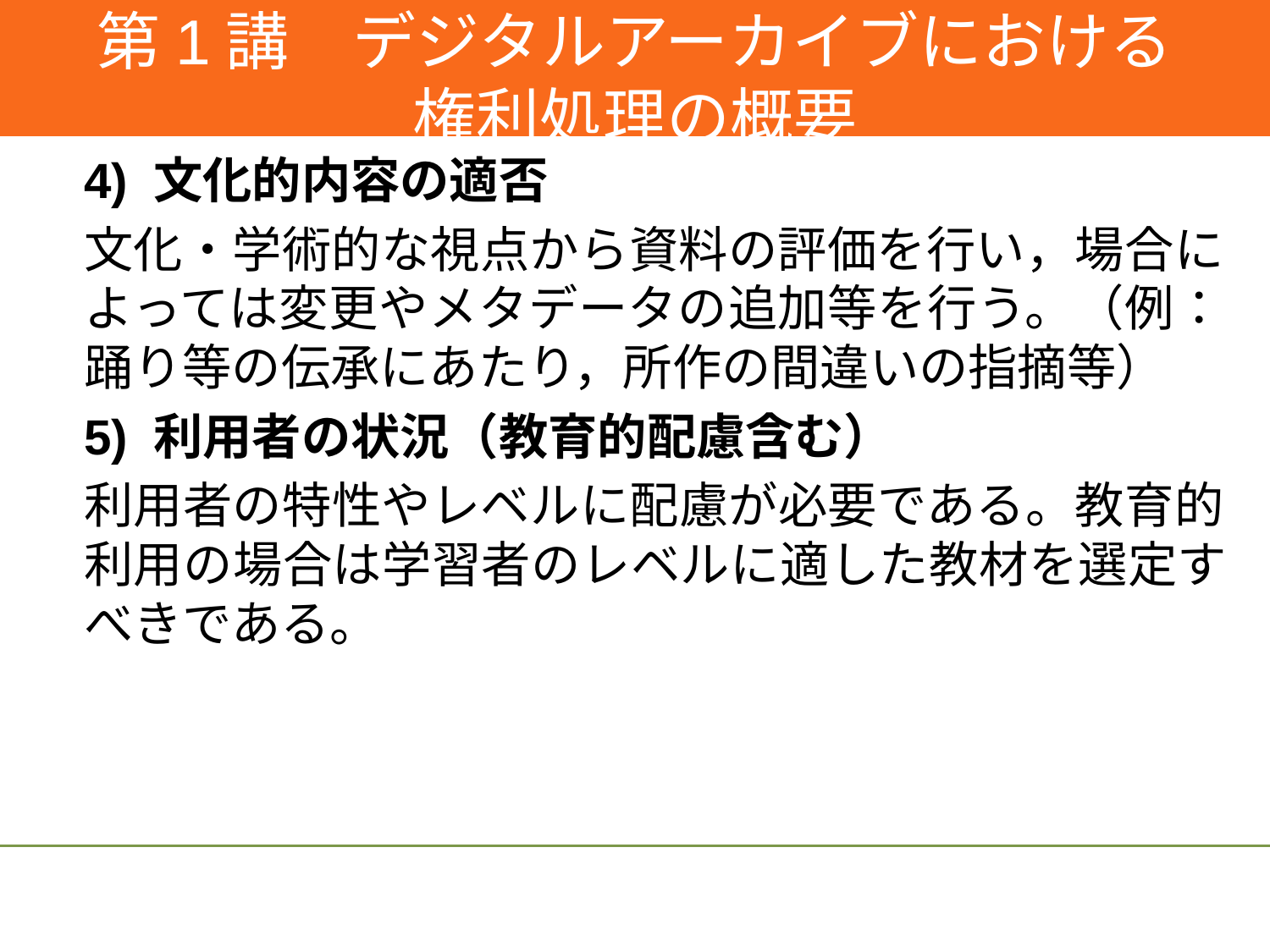

#
第1講　デジタルアーカイブにおける
権利処理の概要
4) 文化的内容の適否
文化・学術的な視点から資料の評価を行い，場合によっては変更やメタデータの追加等を行う。（例：踊り等の伝承にあたり，所作の間違いの指摘等）
5) 利用者の状況（教育的配慮含む）
利用者の特性やレベルに配慮が必要である。教育的利用の場合は学習者のレベルに適した教材を選定すべきである。